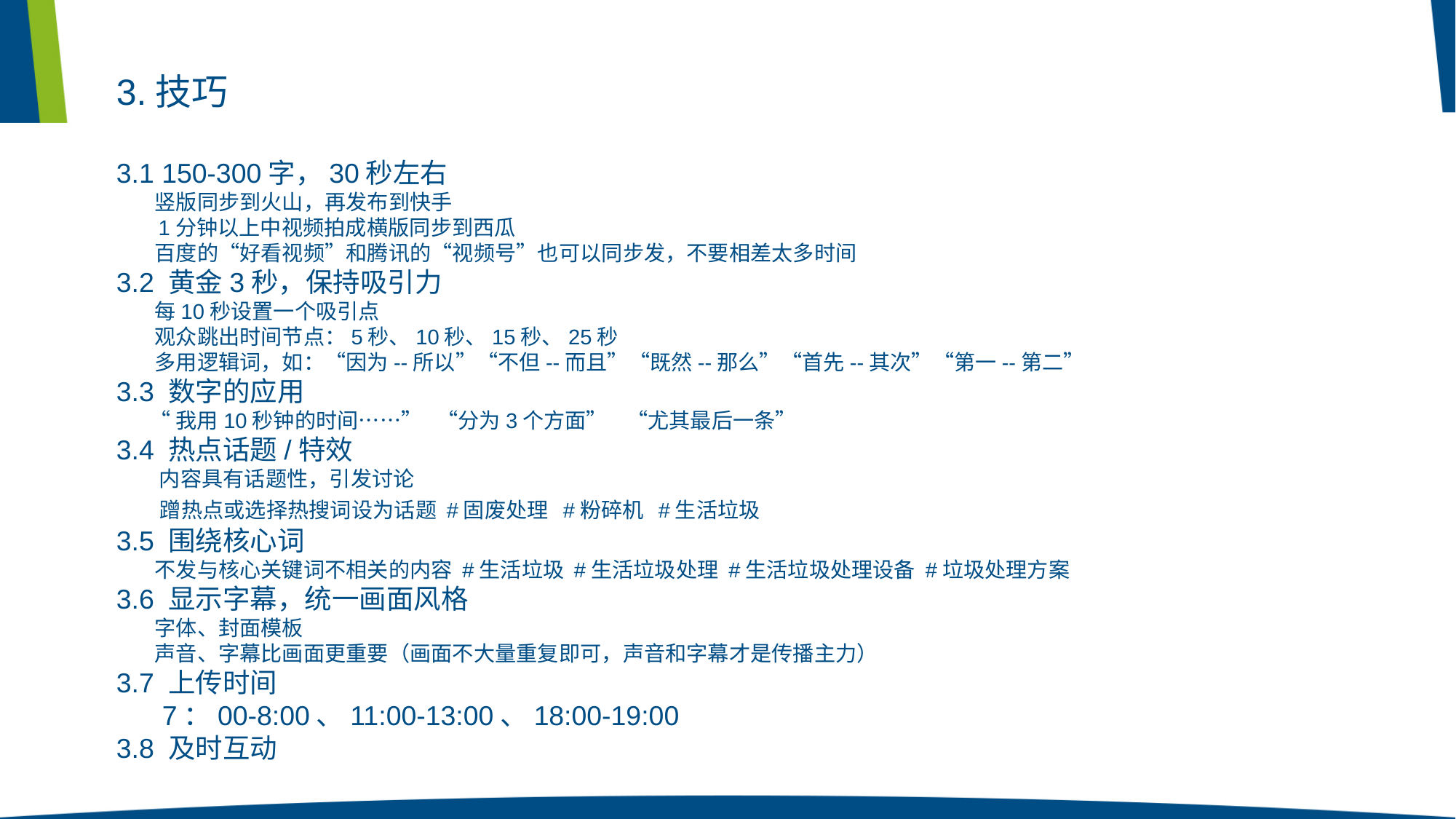

3.技巧

3.1 150-300字，30秒左右
       竖版同步到火山，再发布到快手
       1分钟以上中视频拍成横版同步到西瓜
       百度的“好看视频”和腾讯的“视频号”也可以同步发，不要相差太多时间
3.2 黄金3秒，保持吸引力
       每10秒设置一个吸引点
       观众跳出时间节点：5秒、10秒、15秒、25秒
       多用逻辑词，如：“因为--所以”“不但--而且”“既然--那么”“首先--其次”“第一--第二”
3.3 数字的应用
       “我用10秒钟的时间……”   “分为3个方面”    “尤其最后一条”
3.4 热点话题/特效
        内容具有话题性，引发讨论
      蹭热点或选择热搜词设为话题 #固废处理  #粉碎机  #生活垃圾
3.5 围绕核心词
       不发与核心关键词不相关的内容 #生活垃圾 #生活垃圾处理 #生活垃圾处理设备 #垃圾处理方案
3.6 显示字幕，统一画面风格
       字体、封面模板
       声音、字幕比画面更重要（画面不大量重复即可，声音和字幕才是传播主力）
3.7 上传时间
      7：00-8:00、11:00-13:00、18:00-19:00
3.8 及时互动